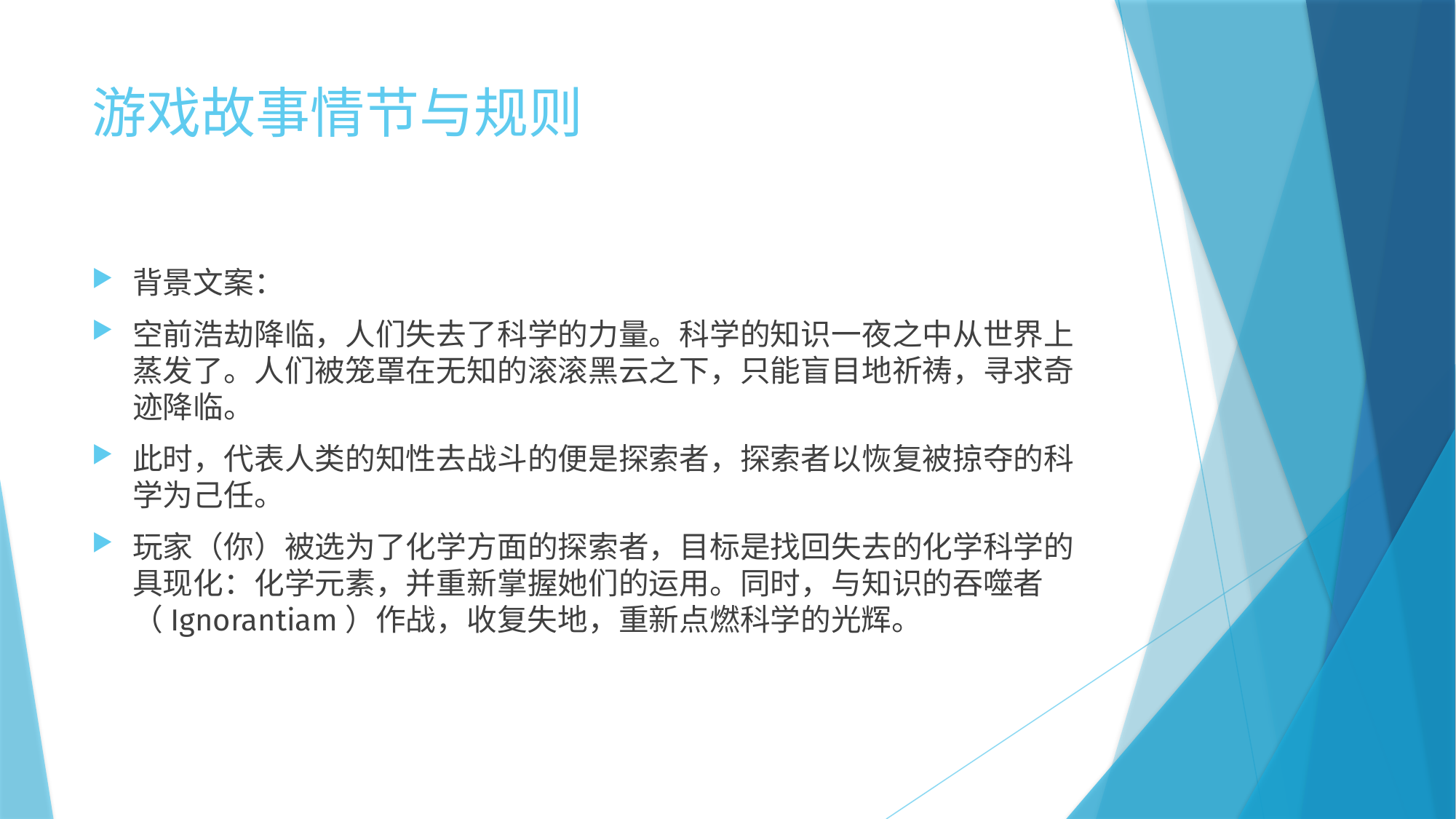

# 游戏故事情节与规则
背景文案：
空前浩劫降临，人们失去了科学的力量。科学的知识一夜之中从世界上蒸发了。人们被笼罩在无知的滚滚黑云之下，只能盲目地祈祷，寻求奇迹降临。
此时，代表人类的知性去战斗的便是探索者，探索者以恢复被掠夺的科学为己任。
玩家（你）被选为了化学方面的探索者，目标是找回失去的化学科学的具现化：化学元素，并重新掌握她们的运用。同时，与知识的吞噬者（Ignorantiam）作战，收复失地，重新点燃科学的光辉。